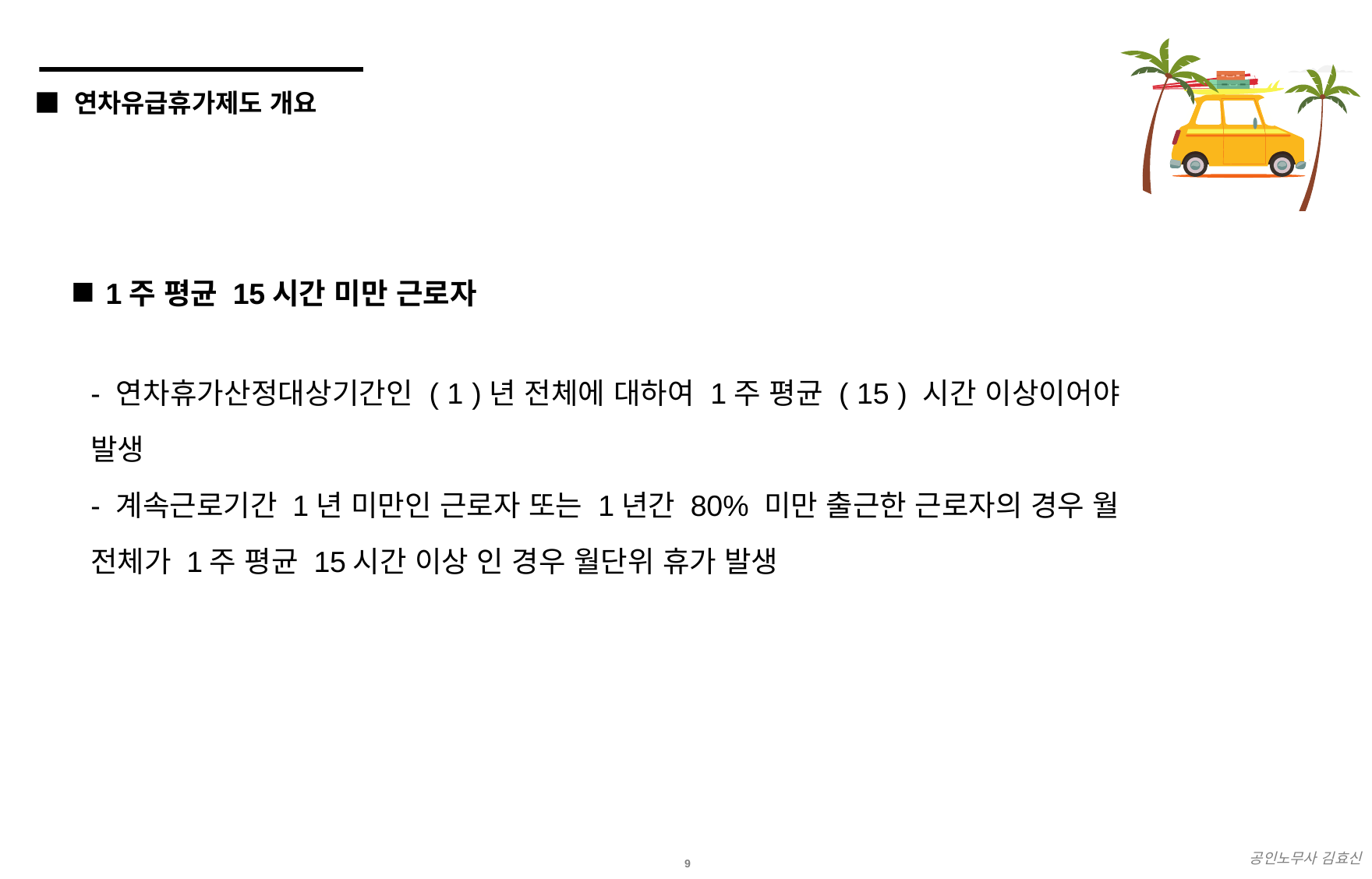

■ 연차유급휴가제도 개요
■ 1주 평균 15시간 미만 근로자
- 연차휴가산정대상기간인 ( 1 )년 전체에 대하여 1주 평균 ( 15 ) 시간 이상이어야 발생
- 계속근로기간 1년 미만인 근로자 또는 1년간 80% 미만 출근한 근로자의 경우 월 전체가 1주 평균 15시간 이상 인 경우 월단위 휴가 발생